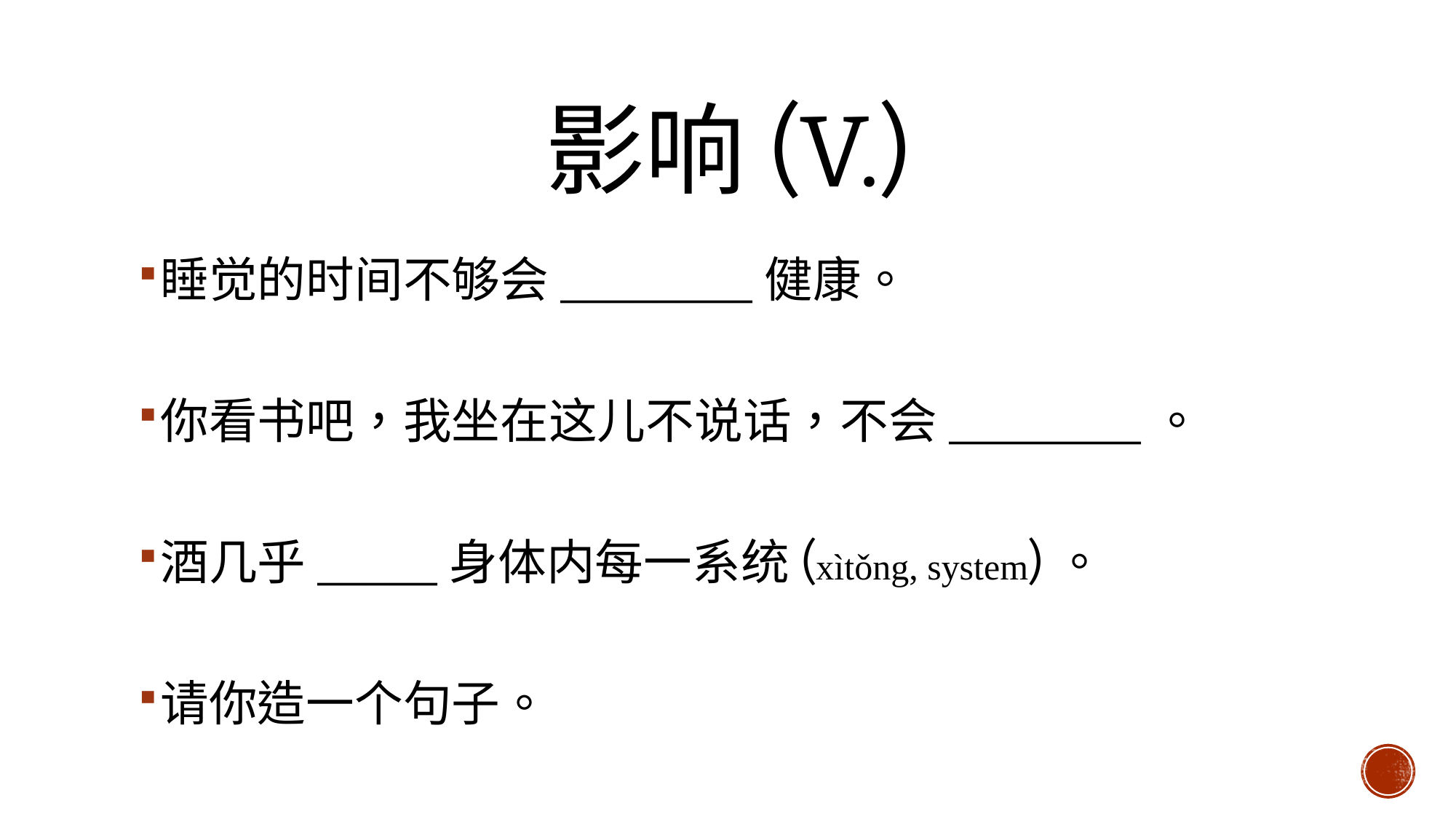

# 影响(V.)
睡觉的时间不够会________健康。

你看书吧，我坐在这儿不说话，不会________。

酒几乎_____身体内每一系统(xìtǒng, system)。

请你造一个句子。